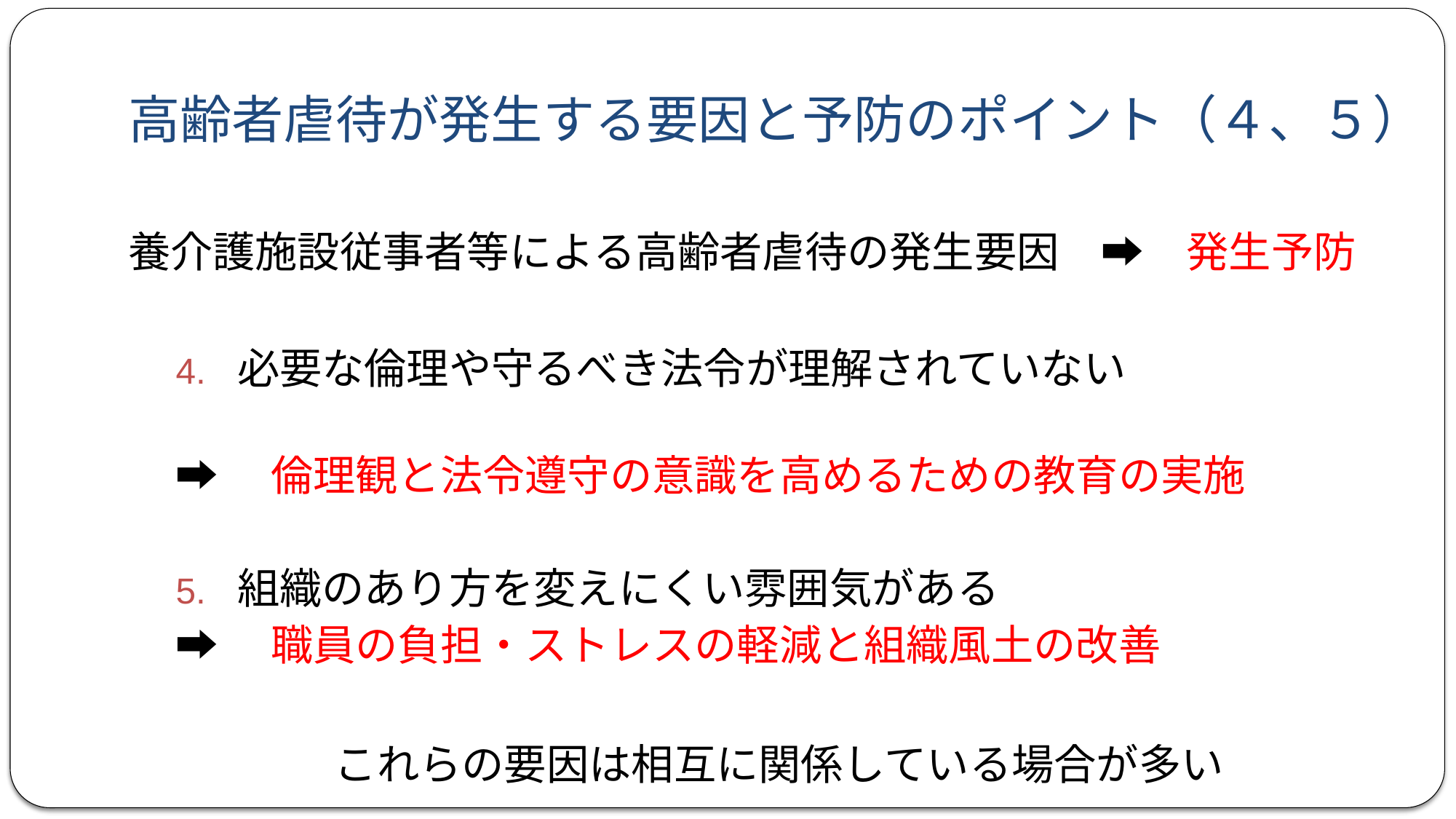

# 高齢者虐待が発生する要因と予防のポイント（４、５）

養介護施設従事者等による高齢者虐待の発生要因　➡　発生予防

必要な倫理や守るべき法令が理解されていない
➡　倫理観と法令遵守の意識を高めるための教育の実施

組織のあり方を変えにくい雰囲気がある
➡　職員の負担・ストレスの軽減と組織風土の改善

これらの要因は相互に関係している場合が多い